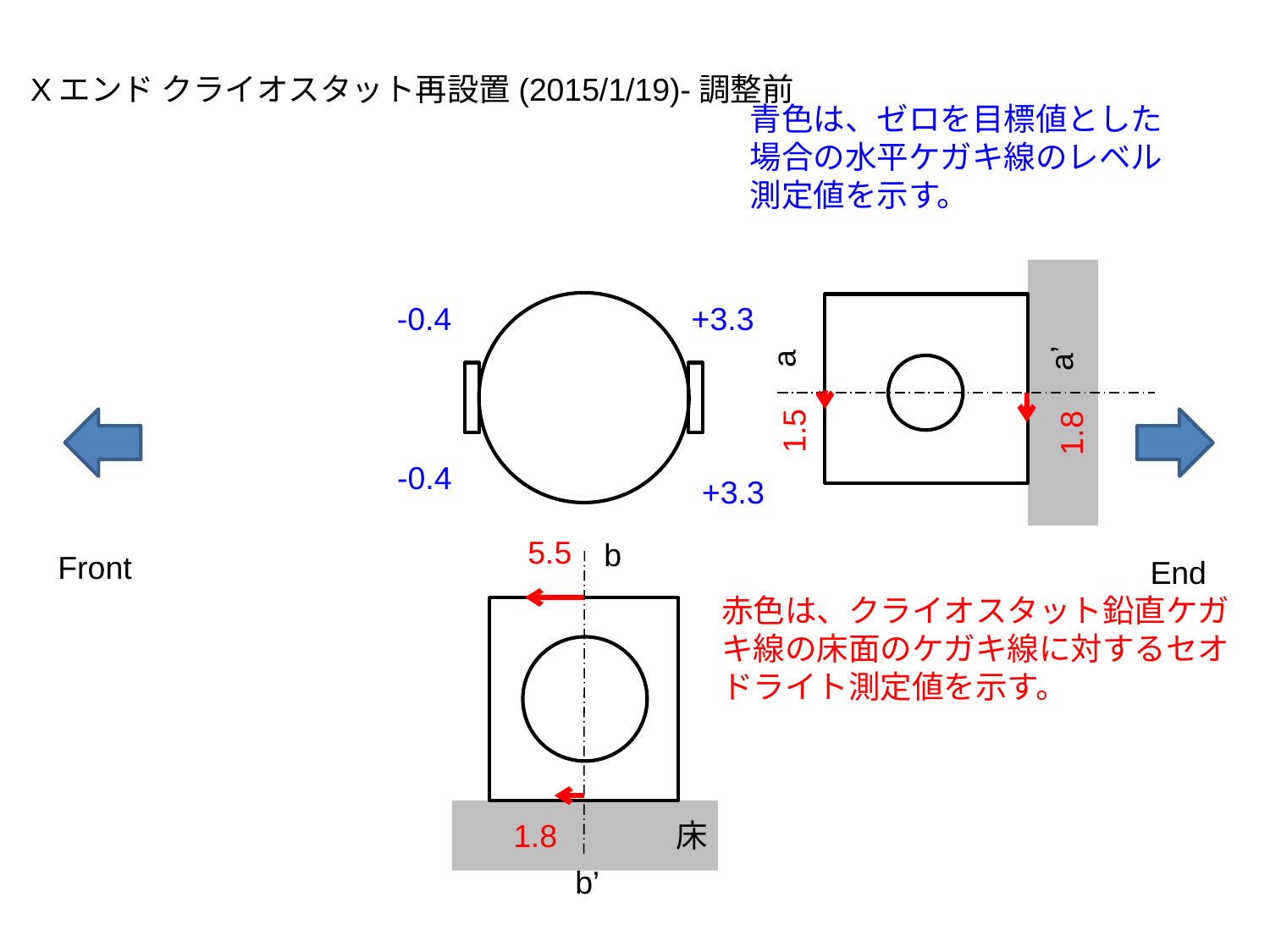

Xエンド クライオスタット再設置(2015/1/19)-調整前
青色は、ゼロを目標値とした場合の水平ケガキ線のレベル測定値を示す。

-0.4

+3.3
a
a’

1.5
1.8

-0.4
+3.3
5.5
b
Front
End
赤色は、クライオスタット鉛直ケガキ線の床面のケガキ線に対するセオドライト測定値を示す。

1.8
床
b’